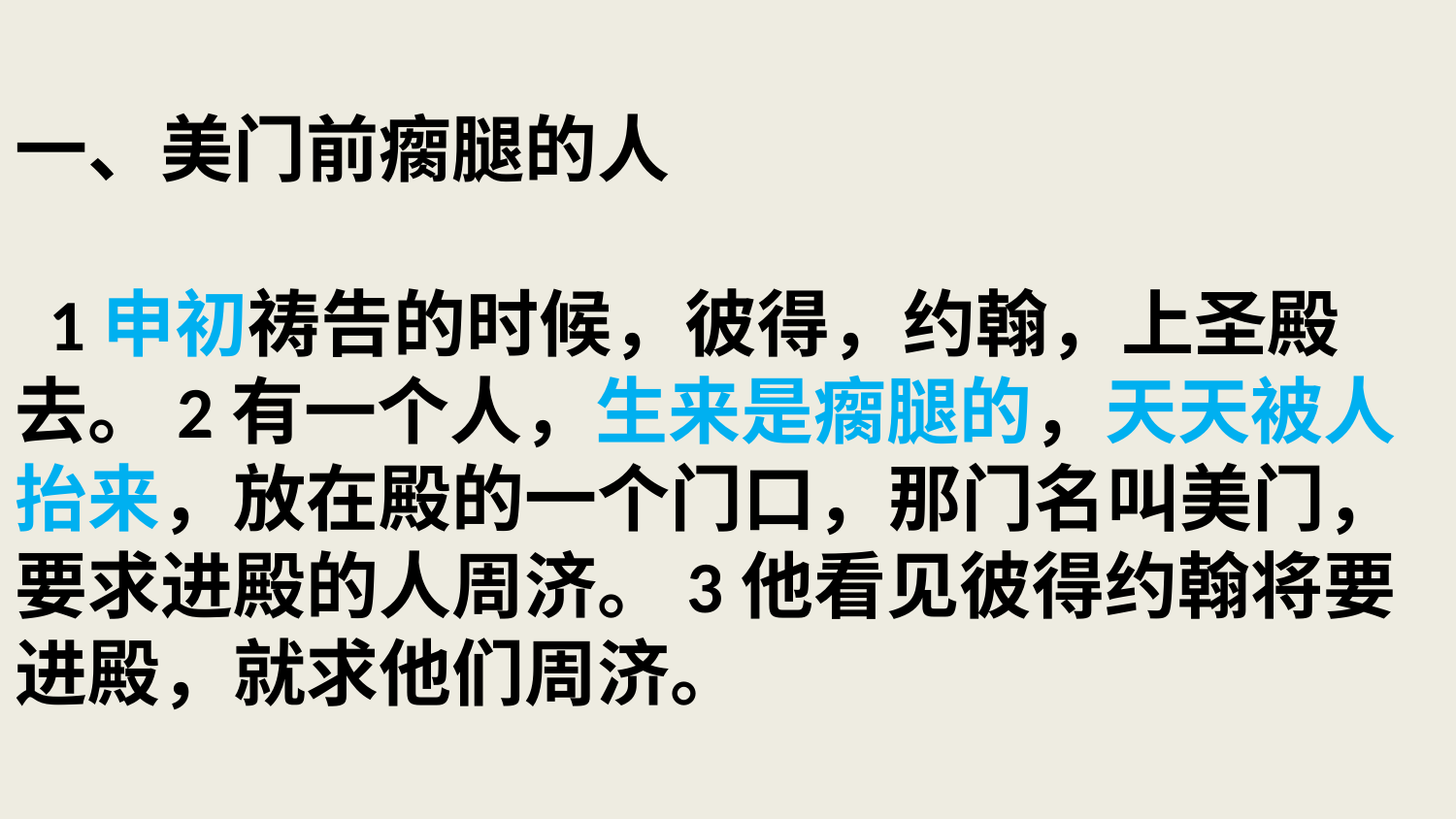

# 一、美门前瘸腿的人 1申初祷告的时候，彼得，约翰，上圣殿去。2有一个人，生来是瘸腿的，天天被人抬来，放在殿的一个门口，那门名叫美门，要求进殿的人周济。3他看见彼得约翰将要进殿，就求他们周济。